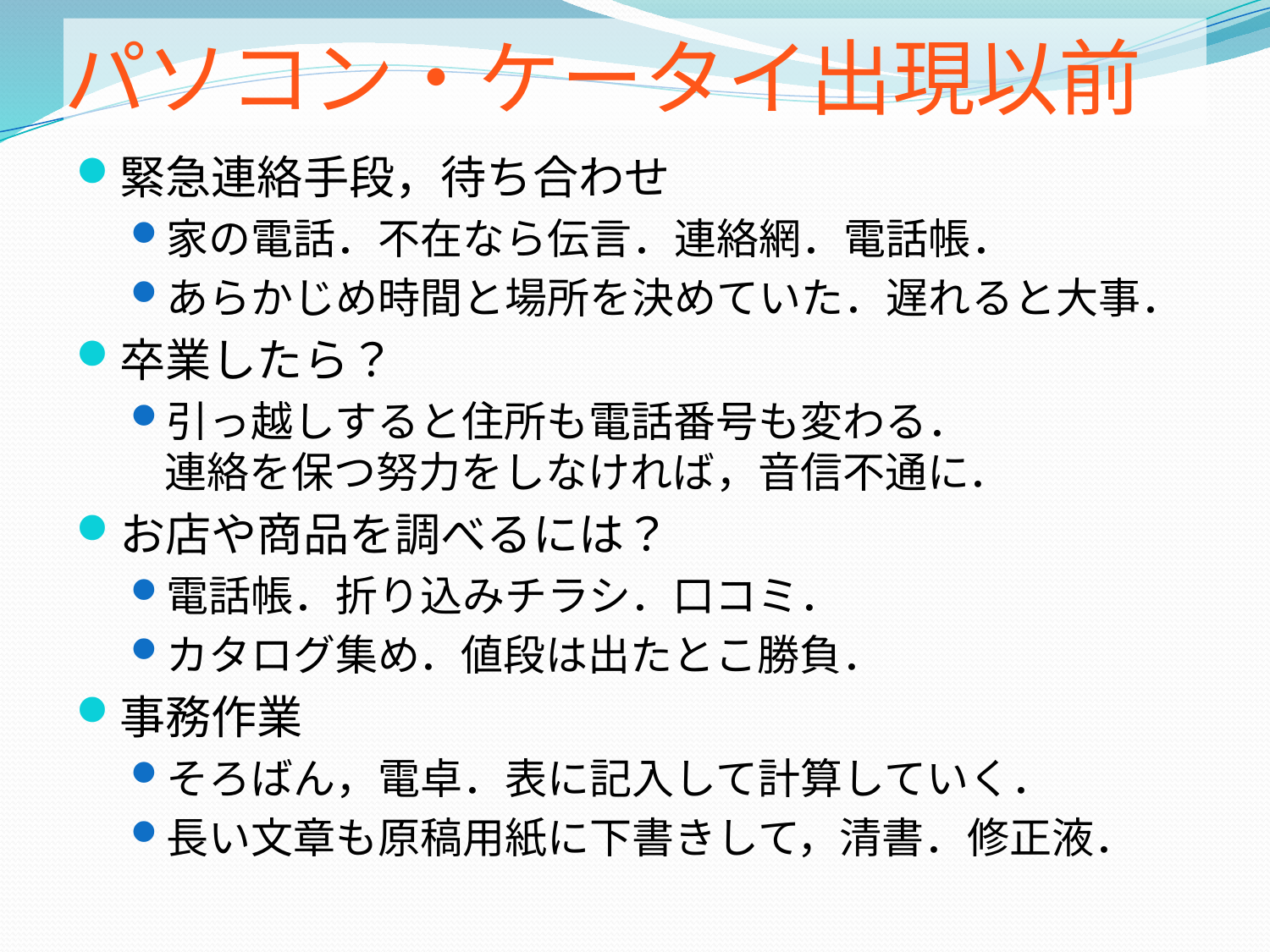

# パソコン・ケータイ出現以前
緊急連絡手段，待ち合わせ
家の電話．不在なら伝言．連絡網．電話帳．
あらかじめ時間と場所を決めていた．遅れると大事．
卒業したら？
引っ越しすると住所も電話番号も変わる．
連絡を保つ努力をしなければ，音信不通に．
お店や商品を調べるには？
電話帳．折り込みチラシ．口コミ．
カタログ集め．値段は出たとこ勝負．
事務作業
そろばん，電卓．表に記入して計算していく．
長い文章も原稿用紙に下書きして，清書．修正液．